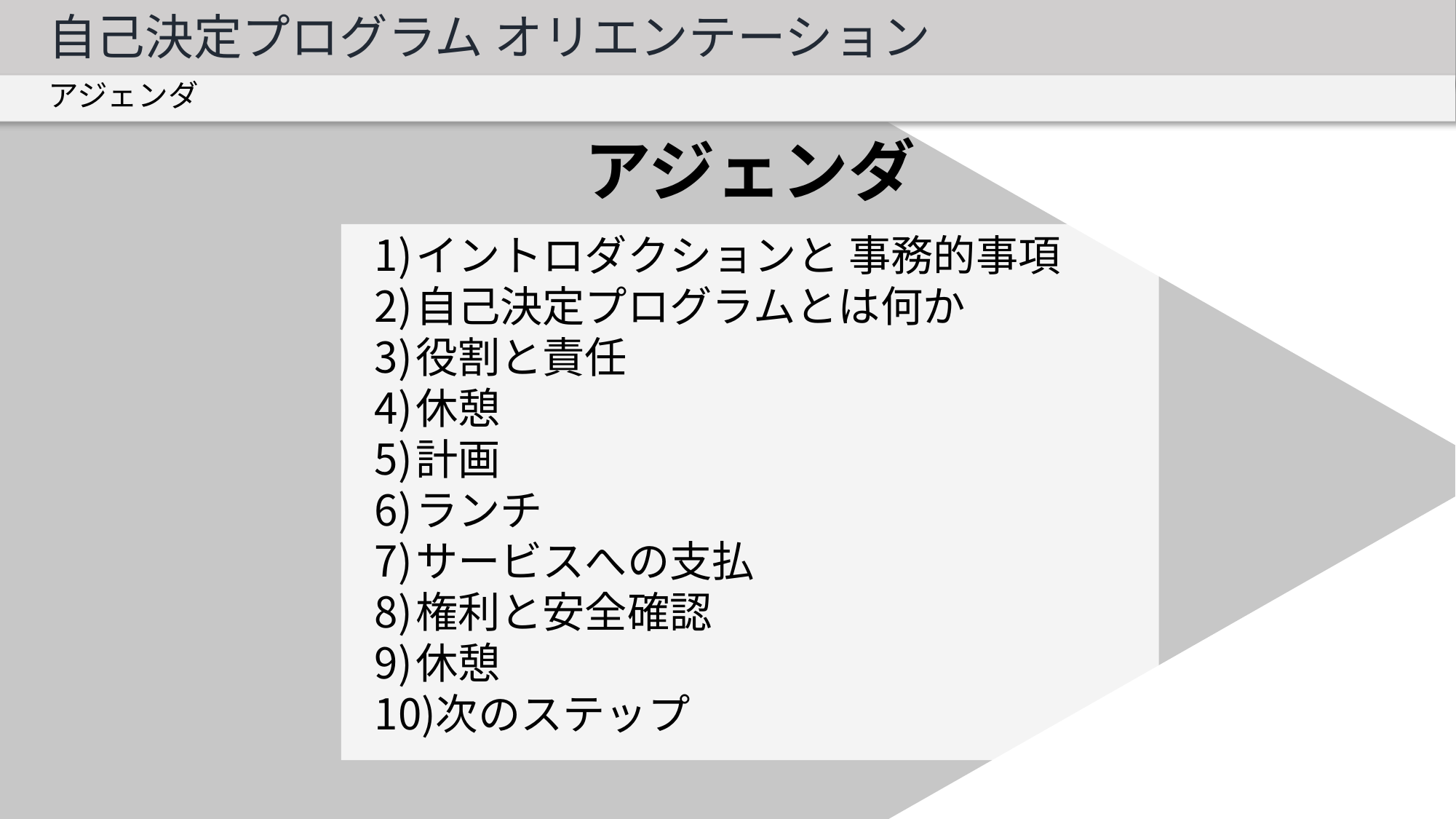

自己決定プログラム オリエンテーション
アジェンダ

アジェンダ

イントロダクションと 事務的事項
自己決定プログラムとは何か
役割と責任
休憩
計画
ランチ
サービスへの支払
権利と安全確認
休憩
次のステップ